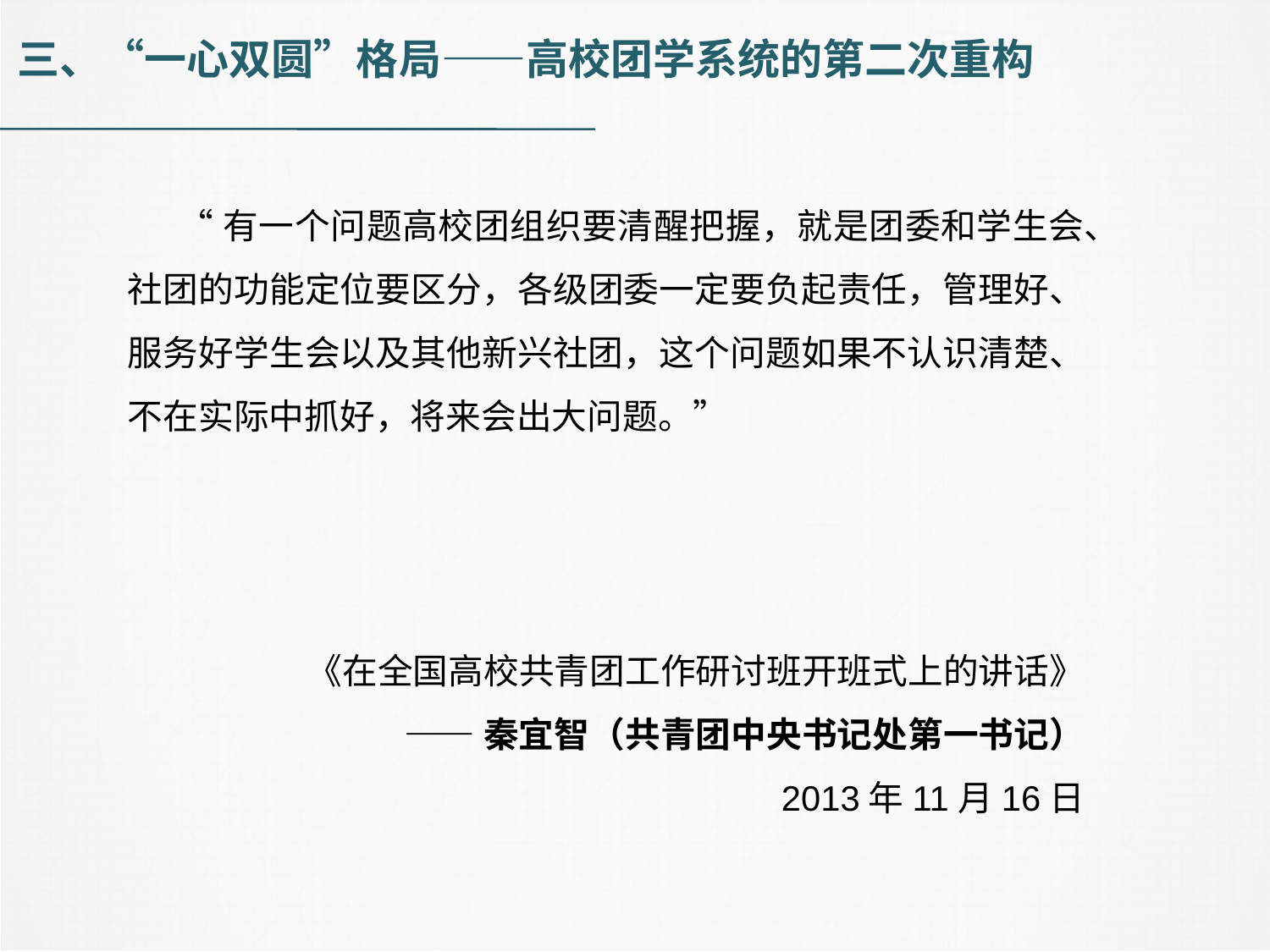

三、“一心双圆”格局——高校团学系统的第二次重构
      “有一个问题高校团组织要清醒把握，就是团委和学生会、社团的功能定位要区分，各级团委一定要负起责任，管理好、服务好学生会以及其他新兴社团，这个问题如果不认识清楚、不在实际中抓好，将来会出大问题。”

《在全国高校共青团工作研讨班开班式上的讲话》
——秦宜智（共青团中央书记处第一书记）
2013年11月16日